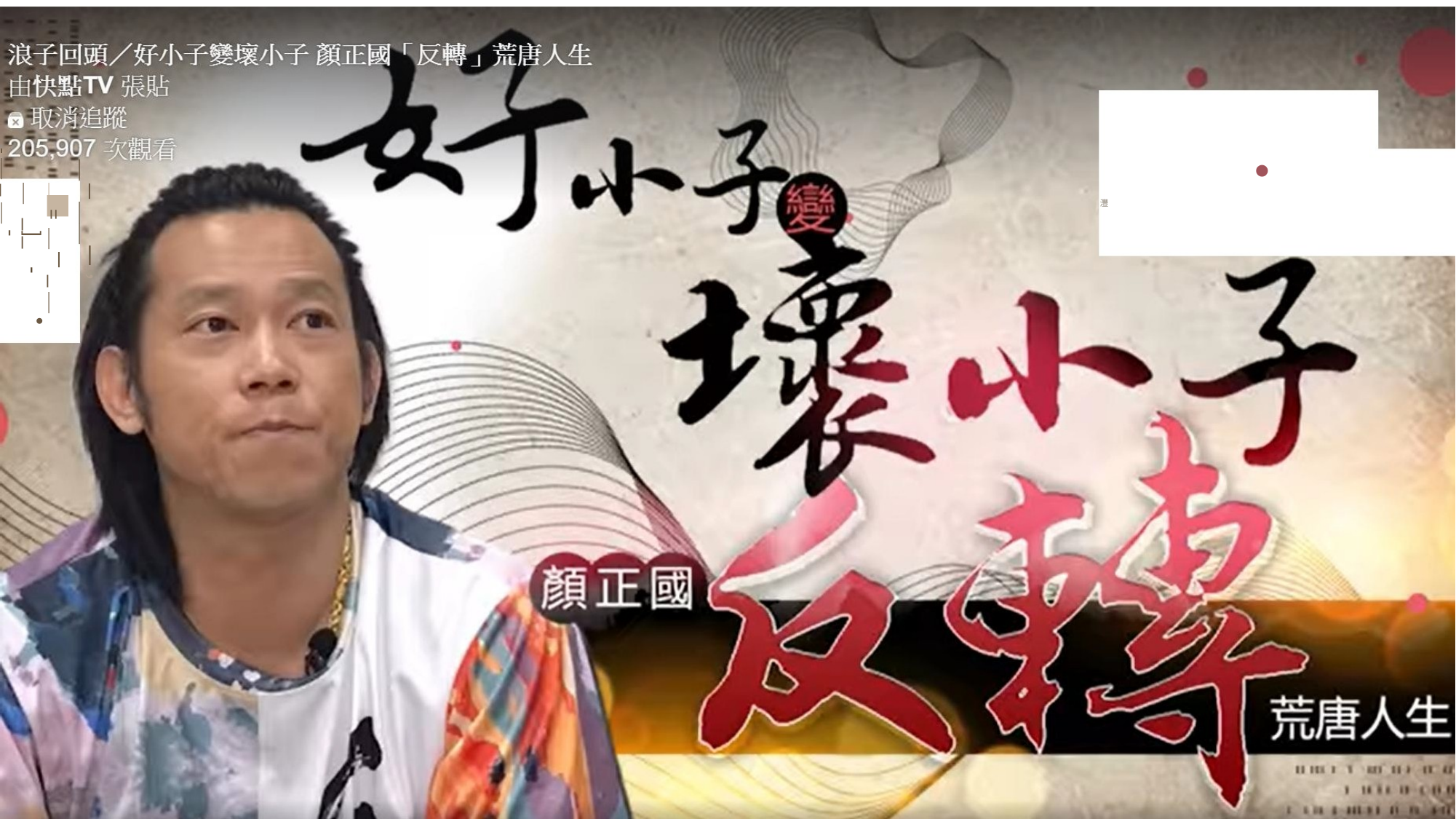

．
＿－＿＿一，
＿=＿－_＿＿  _]_   -
 ＿_＿-
＿一  u－	＿一＿一－－

灃
．